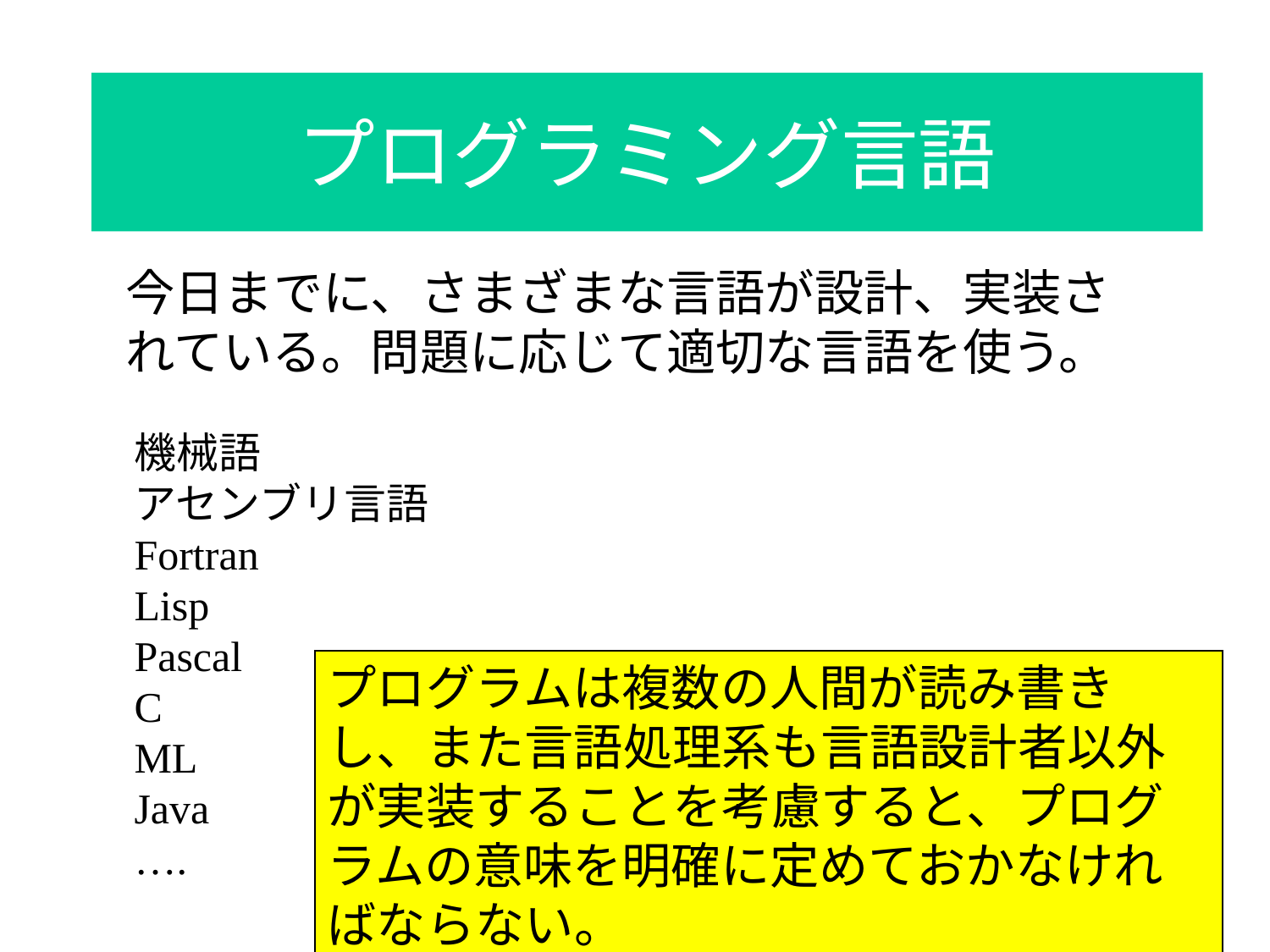

# プログラミング言語
今日までに、さまざまな言語が設計、実装されている。問題に応じて適切な言語を使う。
機械語
アセンブリ言語
Fortran
Lisp
Pascal
C
ML
Java
….
プログラムは複数の人間が読み書きし、また言語処理系も言語設計者以外が実装することを考慮すると、プログラムの意味を明確に定めておかなければならない。